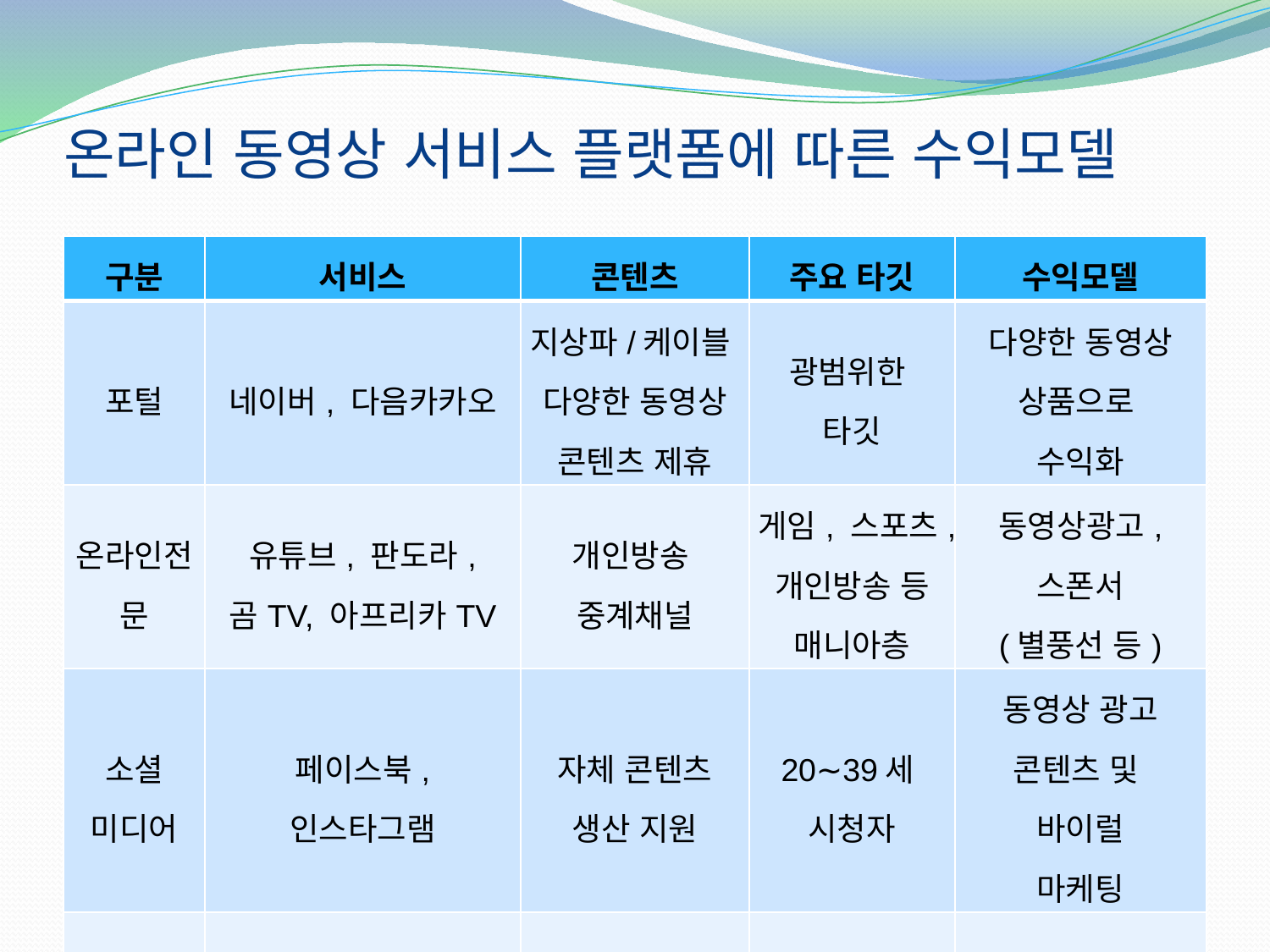

# 온라인 동영상 서비스 플랫폼에 따른 수익모델
| 구분 | 서비스 | 콘텐츠 | 주요 타깃 | 수익모델 |
| --- | --- | --- | --- | --- |
| 포털 | 네이버, 다음카카오 | 지상파/케이블 다양한 동영상 콘텐츠 제휴 | 광범위한 타깃 | 다양한 동영상 상품으로 수익화 |
| 온라인전문 | 유튜브, 판도라, 곰TV, 아프리카TV | 개인방송 중계채널 | 게임, 스포츠, 개인방송 등 매니아층 | 동영상광고, 스폰서 (별풍선 등) |
| 소셜 미디어 | 페이스북, 인스타그램 | 자체 콘텐츠 생산 지원 | 20∼39세 시청자 | 동영상 광고 콘텐츠 및 바이럴 마케팅 |
|  |  |  |  |  |
7